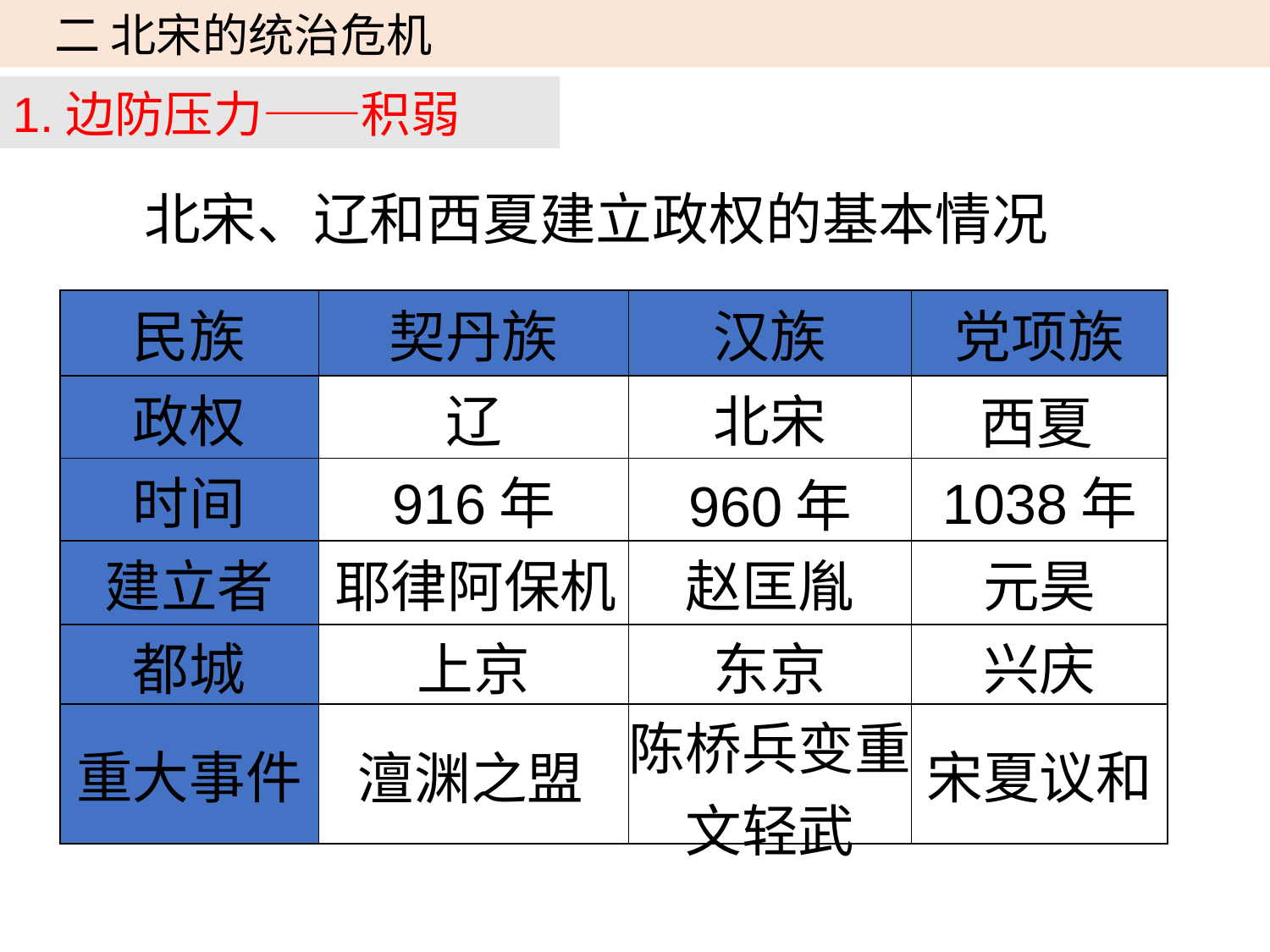

二 北宋的统治危机
1.边防压力——积弱
北宋、辽和西夏建立政权的基本情况
| 民族 | 契丹族 | 汉族 | 党项族 |
| --- | --- | --- | --- |
| 政权 | 辽 | 北宋 |  |
| 时间 | 916年 |  | 1038年 |
| 建立者 |  | 赵匡胤 | 元昊 |
| 都城 | 上京 | 东京 | 兴庆 |
| 重大事件 |  | 陈桥兵变重文轻武 | 宋夏议和 |
西夏
960年
耶律阿保机
澶渊之盟